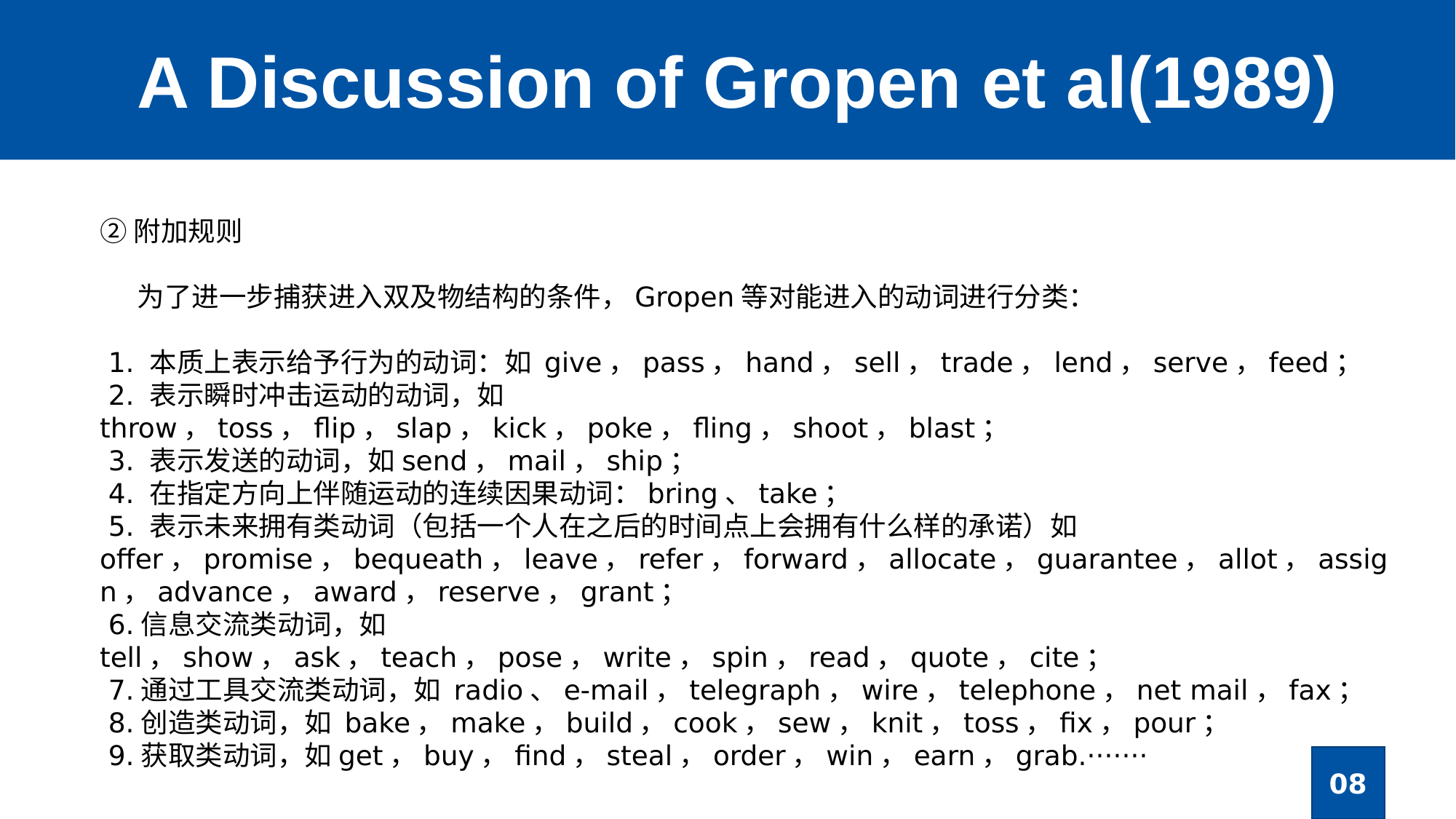

A Discussion of Gropen et al(1989)

②附加规则

     为了进一步捕获进入双及物结构的条件，Gropen等对能进入的动词进行分类：

 1. 本质上表示给予行为的动词：如 give，pass，hand，sell，trade，lend，serve，feed；
 2. 表示瞬时冲击运动的动词，如 throw，toss，flip，slap，kick，poke，fling，shoot，blast；
 3. 表示发送的动词，如send，mail，ship；
 4. 在指定方向上伴随运动的连续因果动词：bring、take；
 5. 表示未来拥有类动词（包括一个人在之后的时间点上会拥有什么样的承诺）如offer，promise，bequeath，leave，refer，forward，allocate，guarantee，allot，assign，advance，award，reserve，grant；
 6.信息交流类动词，如 tell，show，ask，teach，pose，write，spin，read，quote，cite；
 7.通过工具交流类动词，如 radio、e-mail，telegraph，wire，telephone，net mail，fax；
 8.创造类动词，如 bake，make，build，cook，sew，knit，toss，fix，pour；
 9.获取类动词，如get，buy，find，steal，order，win，earn，grab.·······
08